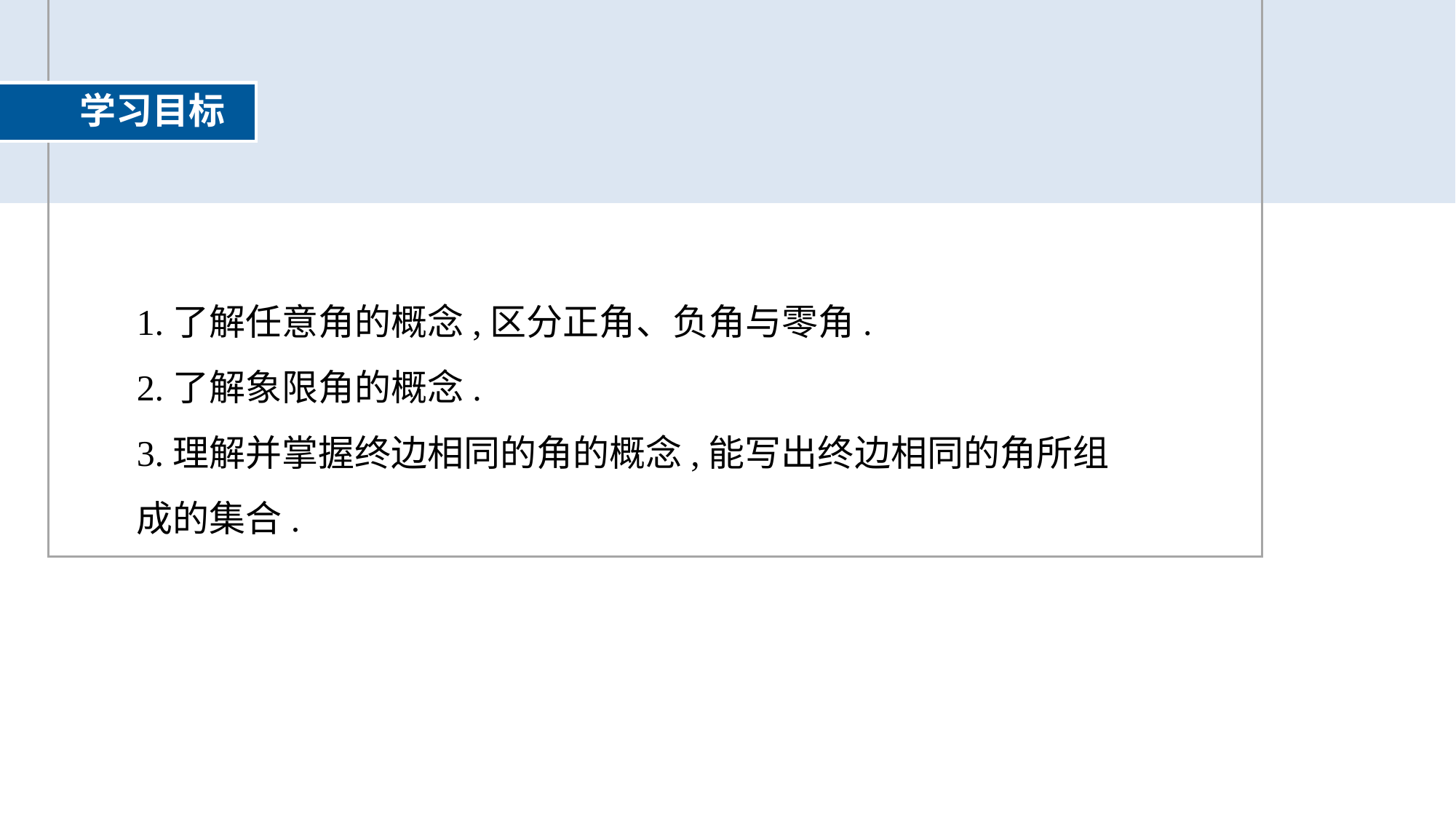

学习目标

1.了解任意角的概念,区分正角、负角与零角.
2.了解象限角的概念.
3.理解并掌握终边相同的角的概念,能写出终边相同的角所组成的集合.